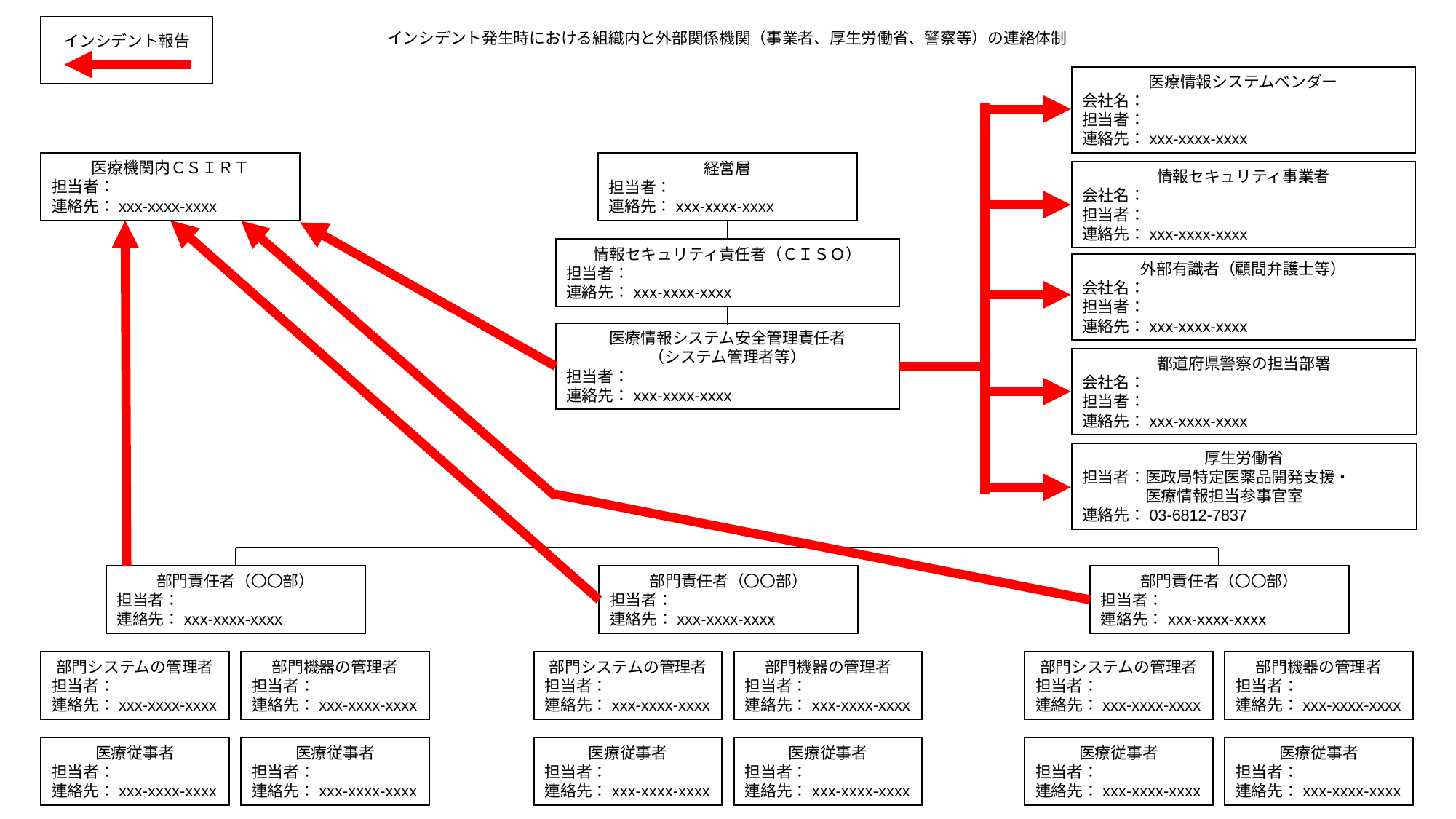

インシデント発生時における組織内と外部関係機関（事業者、厚生労働省、警察等）の連絡体制
インシデント報告

医療情報システムベンダー
会社名：
担当者：
連絡先：xxx-xxxx-xxxx
医療機関内ＣＳＩＲＴ
担当者：
連絡先：xxx-xxxx-xxxx
経営層
担当者：
連絡先：xxx-xxxx-xxxx
情報セキュリティ事業者
会社名：
担当者：
連絡先：xxx-xxxx-xxxx
情報セキュリティ責任者（ＣＩＳＯ）
担当者：
連絡先：xxx-xxxx-xxxx
外部有識者（顧問弁護士等）
会社名：
担当者：
連絡先：xxx-xxxx-xxxx
医療情報システム安全管理責任者
（システム管理者等）
担当者：
連絡先：xxx-xxxx-xxxx
都道府県警察の担当部署
会社名：
担当者：
連絡先：xxx-xxxx-xxxx
厚生労働省
担当者：医政局特定医薬品開発支援・
　　　　医療情報担当参事官室
連絡先：03-6812-7837
部門責任者（〇〇部）
担当者：
連絡先：xxx-xxxx-xxxx
部門責任者（〇〇部）
担当者：
連絡先：xxx-xxxx-xxxx
部門責任者（〇〇部）
担当者：
連絡先：xxx-xxxx-xxxx
部門システムの管理者
担当者：
連絡先：xxx-xxxx-xxxx
部門機器の管理者
担当者：
連絡先：xxx-xxxx-xxxx
部門システムの管理者
担当者：
連絡先：xxx-xxxx-xxxx
部門機器の管理者
担当者：
連絡先：xxx-xxxx-xxxx
部門システムの管理者
担当者：
連絡先：xxx-xxxx-xxxx
部門機器の管理者
担当者：
連絡先：xxx-xxxx-xxxx
医療従事者
担当者：
連絡先：xxx-xxxx-xxxx
医療従事者
担当者：
連絡先：xxx-xxxx-xxxx
医療従事者
担当者：
連絡先：xxx-xxxx-xxxx
医療従事者
担当者：
連絡先：xxx-xxxx-xxxx
医療従事者
担当者：
連絡先：xxx-xxxx-xxxx
医療従事者
担当者：
連絡先：xxx-xxxx-xxxx